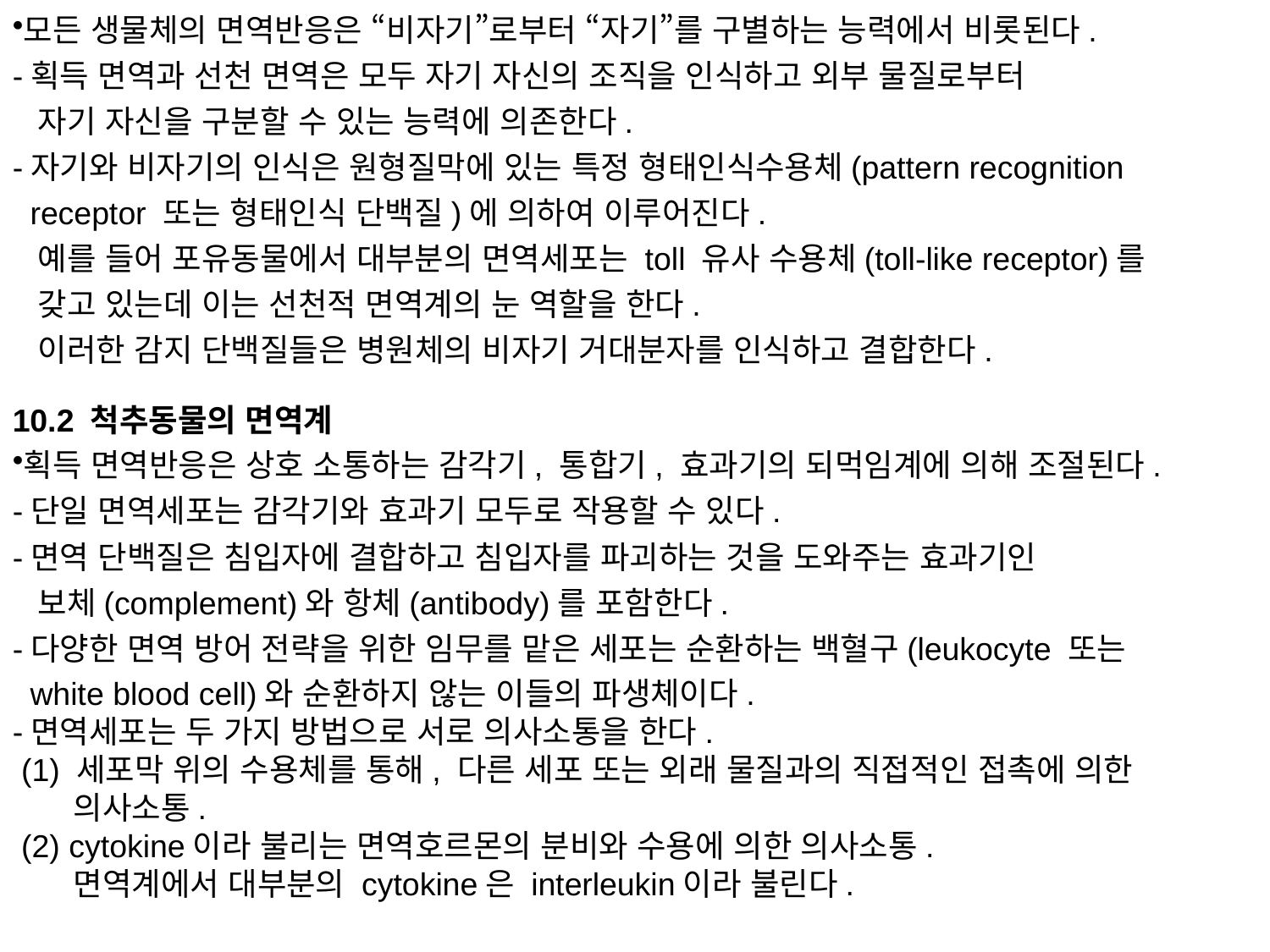

모든 생물체의 면역반응은 “비자기”로부터 “자기”를 구별하는 능력에서 비롯된다.
-획득 면역과 선천 면역은 모두 자기 자신의 조직을 인식하고 외부 물질로부터
  자기 자신을 구분할 수 있는 능력에 의존한다.
-자기와 비자기의 인식은 원형질막에 있는 특정 형태인식수용체(pattern recognition
  receptor 또는 형태인식 단백질)에 의하여 이루어진다.
  예를 들어 포유동물에서 대부분의 면역세포는 toll 유사 수용체(toll-like receptor)를
  갖고 있는데 이는 선천적 면역계의 눈 역할을 한다.
  이러한 감지 단백질들은 병원체의 비자기 거대분자를 인식하고 결합한다.
10.2 척추동물의 면역계
획득 면역반응은 상호 소통하는 감각기, 통합기, 효과기의 되먹임계에 의해 조절된다.
-단일 면역세포는 감각기와 효과기 모두로 작용할 수 있다.
-면역 단백질은 침입자에 결합하고 침입자를 파괴하는 것을 도와주는 효과기인
  보체(complement)와 항체(antibody)를 포함한다.
-다양한 면역 방어 전략을 위한 임무를 맡은 세포는 순환하는 백혈구(leukocyte 또는
  white blood cell)와 순환하지 않는 이들의 파생체이다.
-면역세포는 두 가지 방법으로 서로 의사소통을 한다.
 (1) 세포막 위의 수용체를 통해, 다른 세포 또는 외래 물질과의 직접적인 접촉에 의한
      의사소통.
 (2) cytokine이라 불리는 면역호르몬의 분비와 수용에 의한 의사소통.
      면역계에서 대부분의 cytokine은 interleukin이라 불린다.